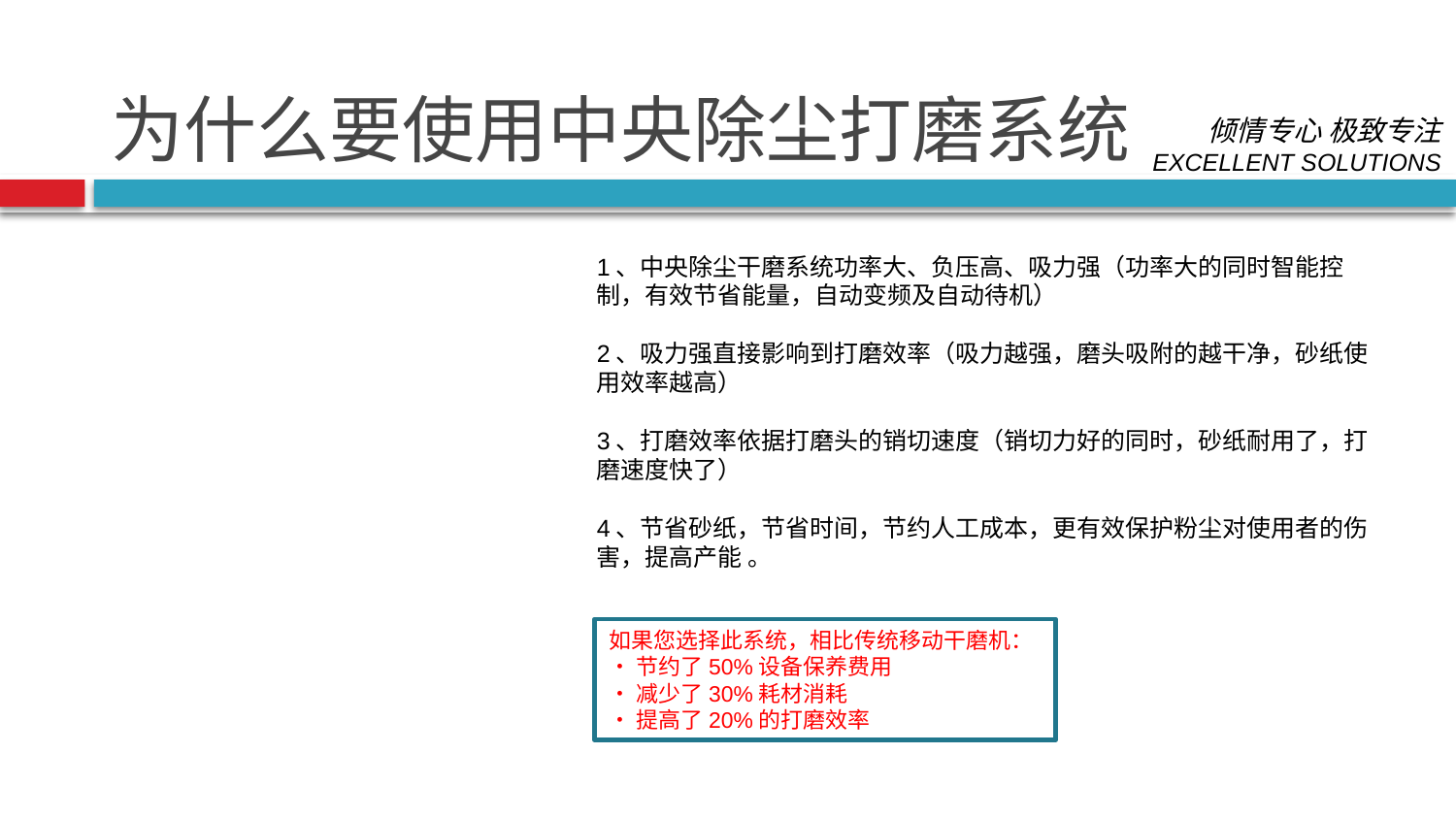

# 为什么要使用中央除尘打磨系统

1、中央除尘干磨系统功率大、负压高、吸力强（功率大的同时智能控制，有效节省能量，自动变频及自动待机）

2、吸力强直接影响到打磨效率（吸力越强，磨头吸附的越干净，砂纸使用效率越高）

3、打磨效率依据打磨头的销切速度（销切力好的同时，砂纸耐用了，打磨速度快了）

4、节省砂纸，节省时间，节约人工成本，更有效保护粉尘对使用者的伤害，提高产能 。
如果您选择此系统，相比传统移动干磨机：
•节约了50%设备保养费用
•减少了30%耗材消耗
•提高了20%的打磨效率